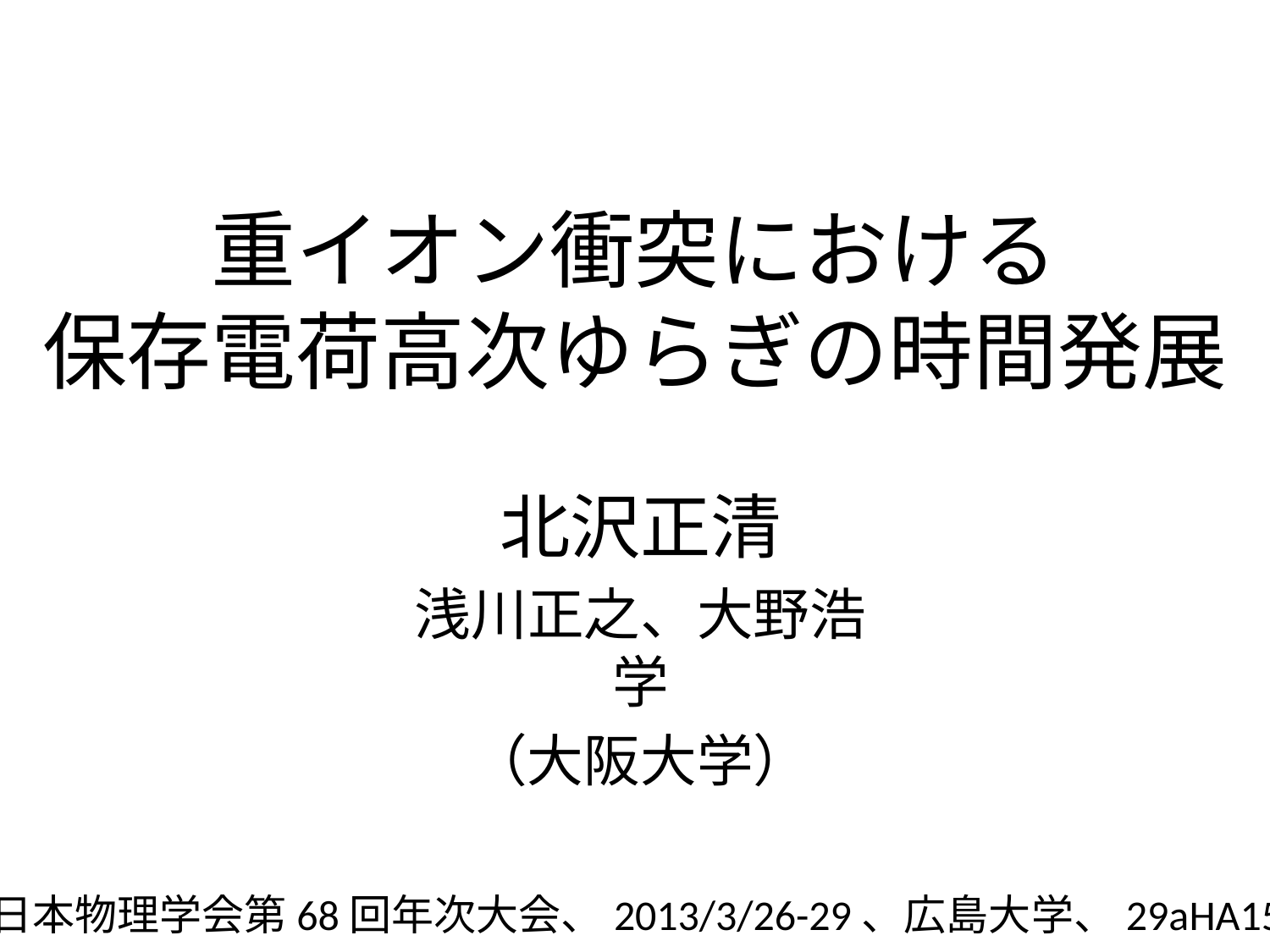

# 重イオン衝突における 保存電荷高次ゆらぎの時間発展
北沢正清
浅川正之、大野浩学
（大阪大学）
日本物理学会第68回年次大会、2013/3/26-29、広島大学、29aHA15